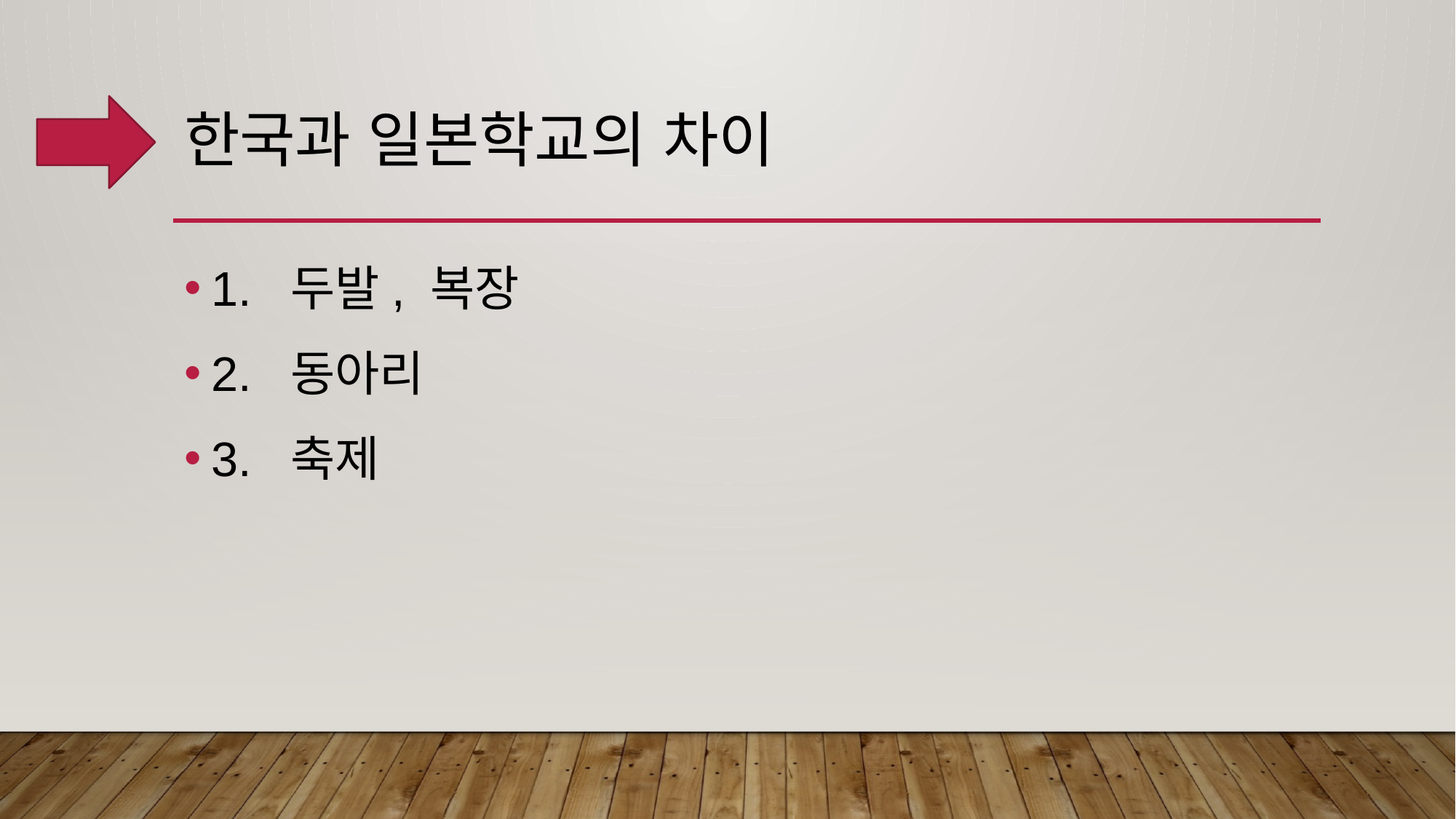

# 한국과 일본학교의 차이
1.  두발, 복장
2.  동아리
3.  축제